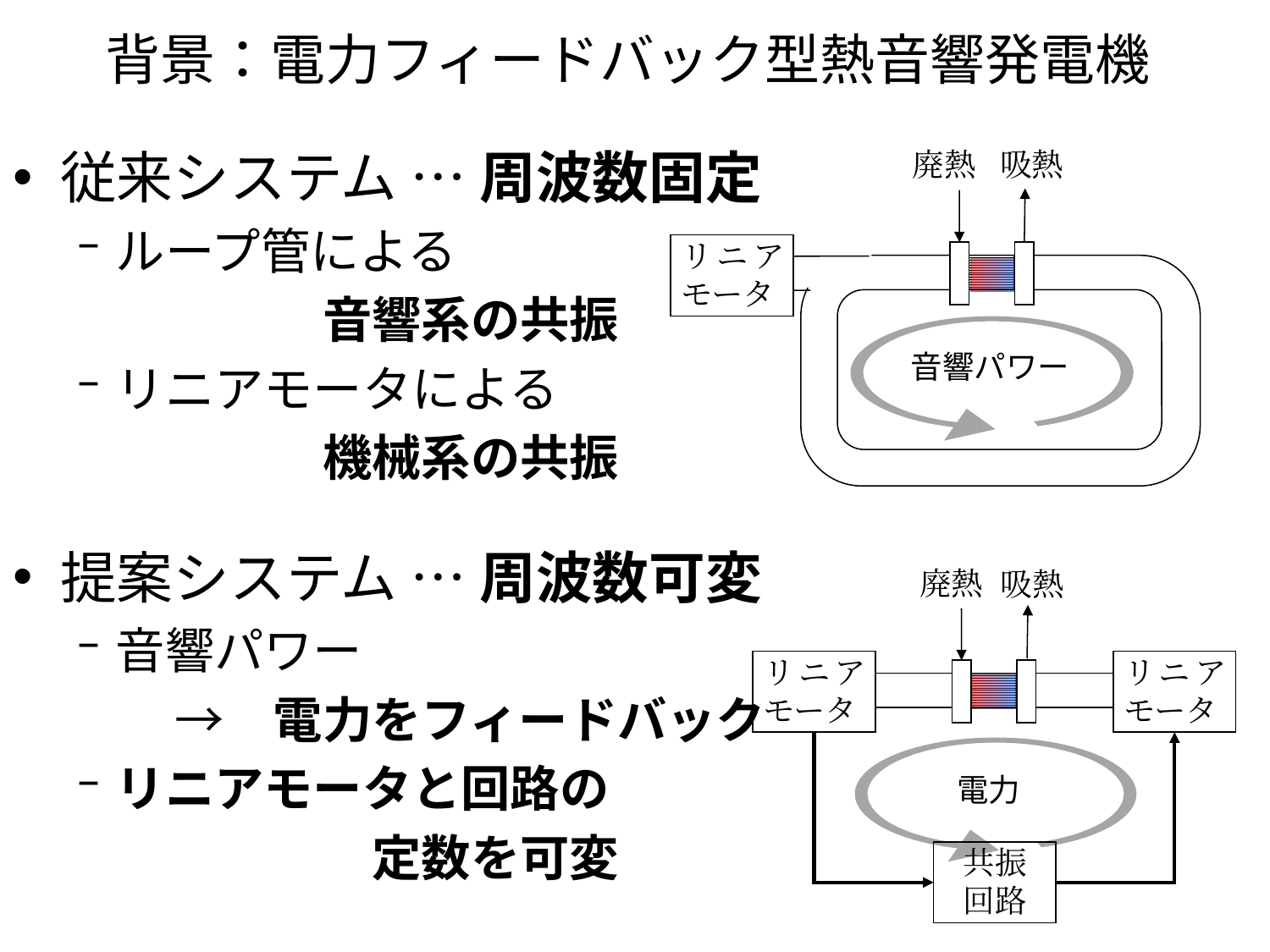

# 背景：電力フィードバック型熱音響発電機

従来システム … 周波数固定
ループ管による
　　　　　音響系の共振
リニアモータによる
　　　　　機械系の共振

提案システム … 周波数可変
音響パワー
　　→　電力をフィードバック
リニアモータと回路の
　　　　　　定数を可変

廃熱
吸熱

リニアモータ

音響パワー

廃熱
吸熱
リニアモータ
リニアモータ

電力
共振
回路